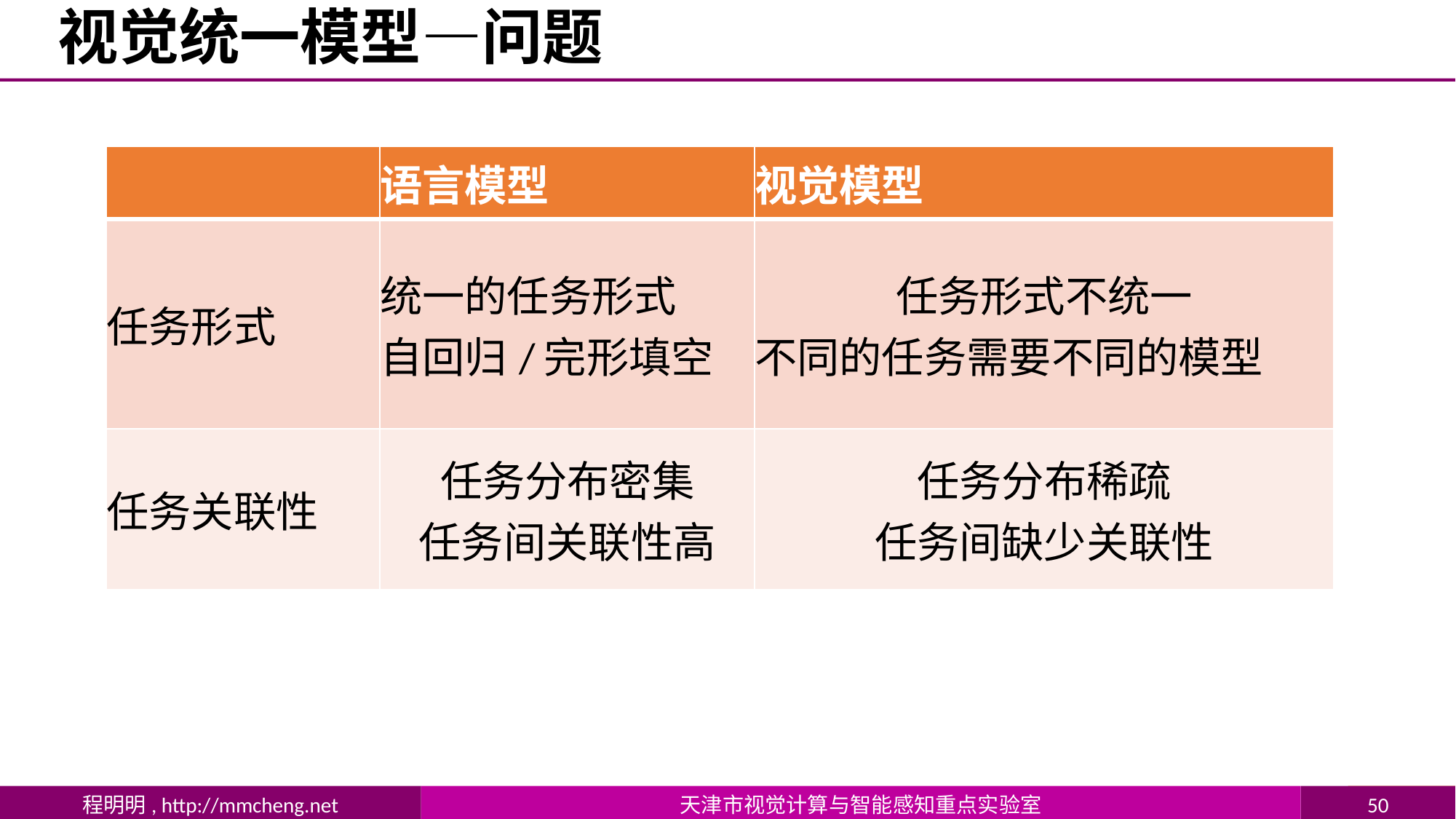

# 视觉统一模型—问题

|  | 语言模型 | 视觉模型 |
| --- | --- | --- |
| 任务形式 | 统一的任务形式 自回归/完形填空 | 任务形式不统一 不同的任务需要不同的模型 |
| 任务关联性 | 任务分布密集 任务间关联性高 | 任务分布稀疏 任务间缺少关联性 |